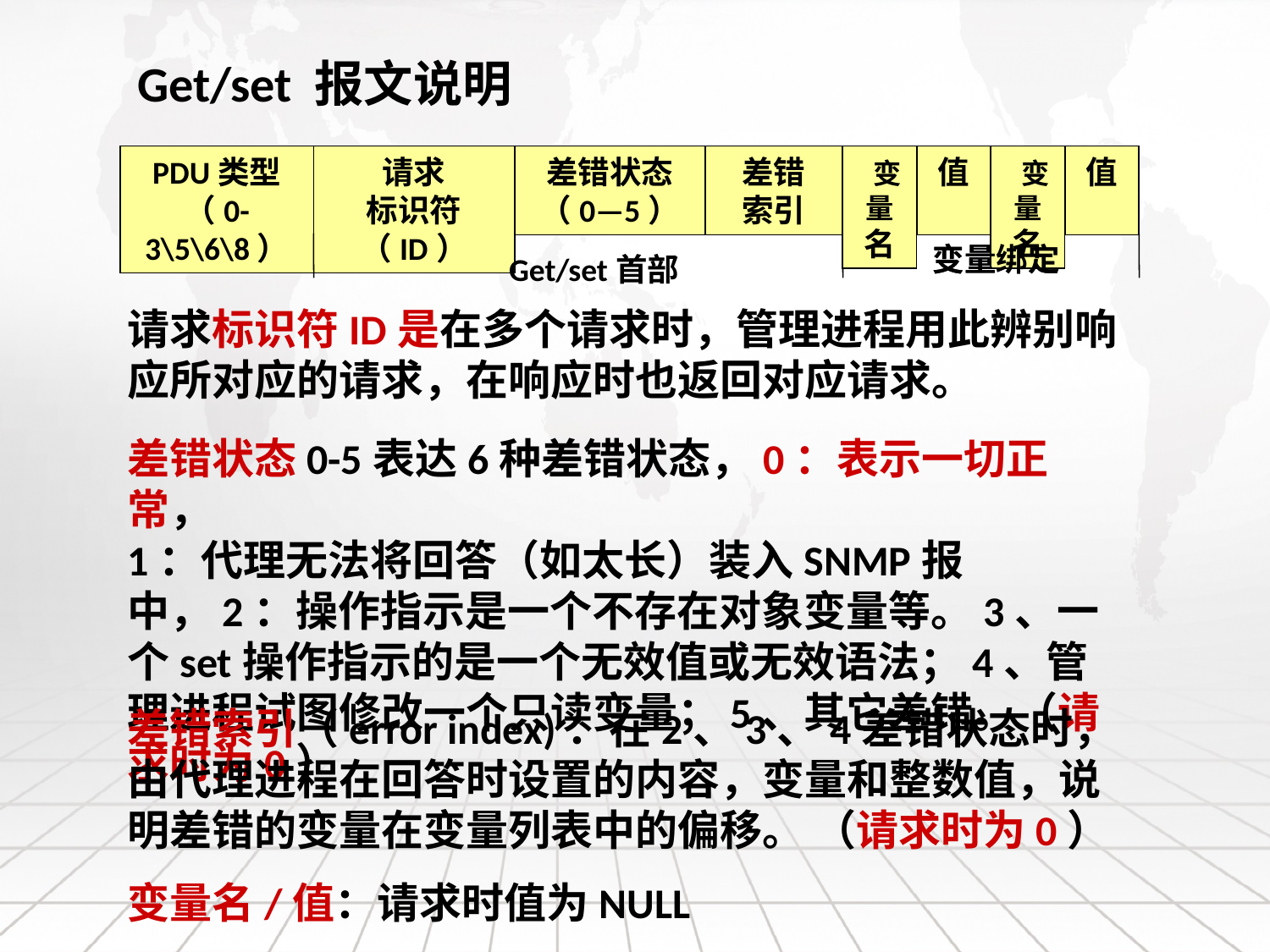

Get/set 报文说明
PDU类型
（0-3\5\6\8）
请求
标识符（ID）
差错状态
（0—5）
差错
索引
 变量
名
值

 变量
名
值

变量绑定
变量绑定

Get/set首部
请求标识符ID是在多个请求时，管理进程用此辨别响应所对应的请求，在响应时也返回对应请求。
差错状态0-5表达6种差错状态，0：表示一切正常，
1：代理无法将回答（如太长）装入SNMP报中，2：操作指示是一个不存在对象变量等。3、一个set操作指示的是一个无效值或无效语法；4、管理进程试图修改一个只读变量；5、其它差错。（请求时为0）
差错索引（error index)：在2、3、4差错状态时，由代理进程在回答时设置的内容，变量和整数值，说明差错的变量在变量列表中的偏移。 （请求时为0）
变量名/值：请求时值为NULL